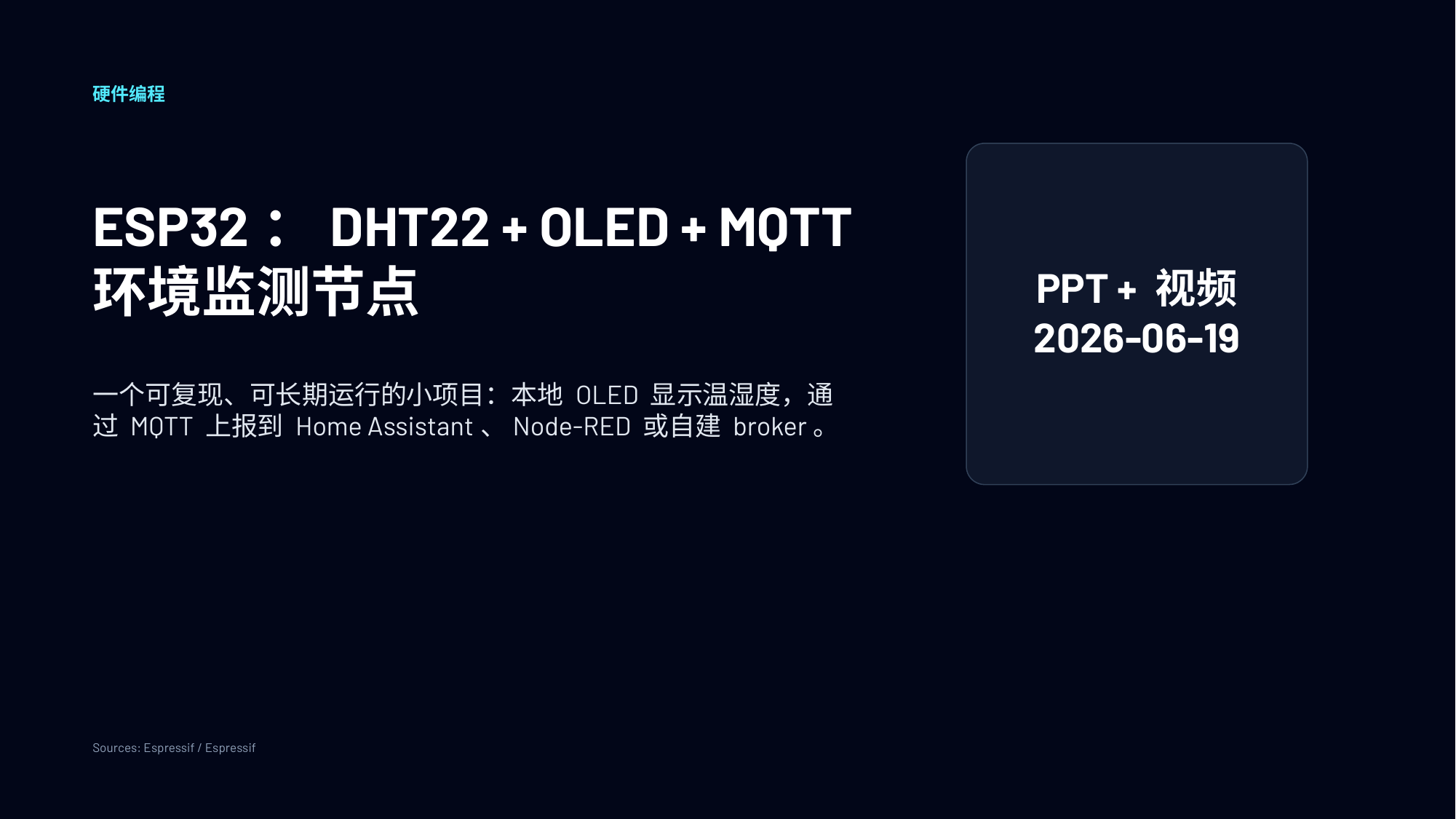

硬件编程

ESP32：DHT22 + OLED + MQTT 环境监测节点
PPT + 视频
2026-06-19
一个可复现、可长期运行的小项目：本地 OLED 显示温湿度，通过 MQTT 上报到 Home Assistant、Node-RED 或自建 broker。
Sources: Espressif / Espressif